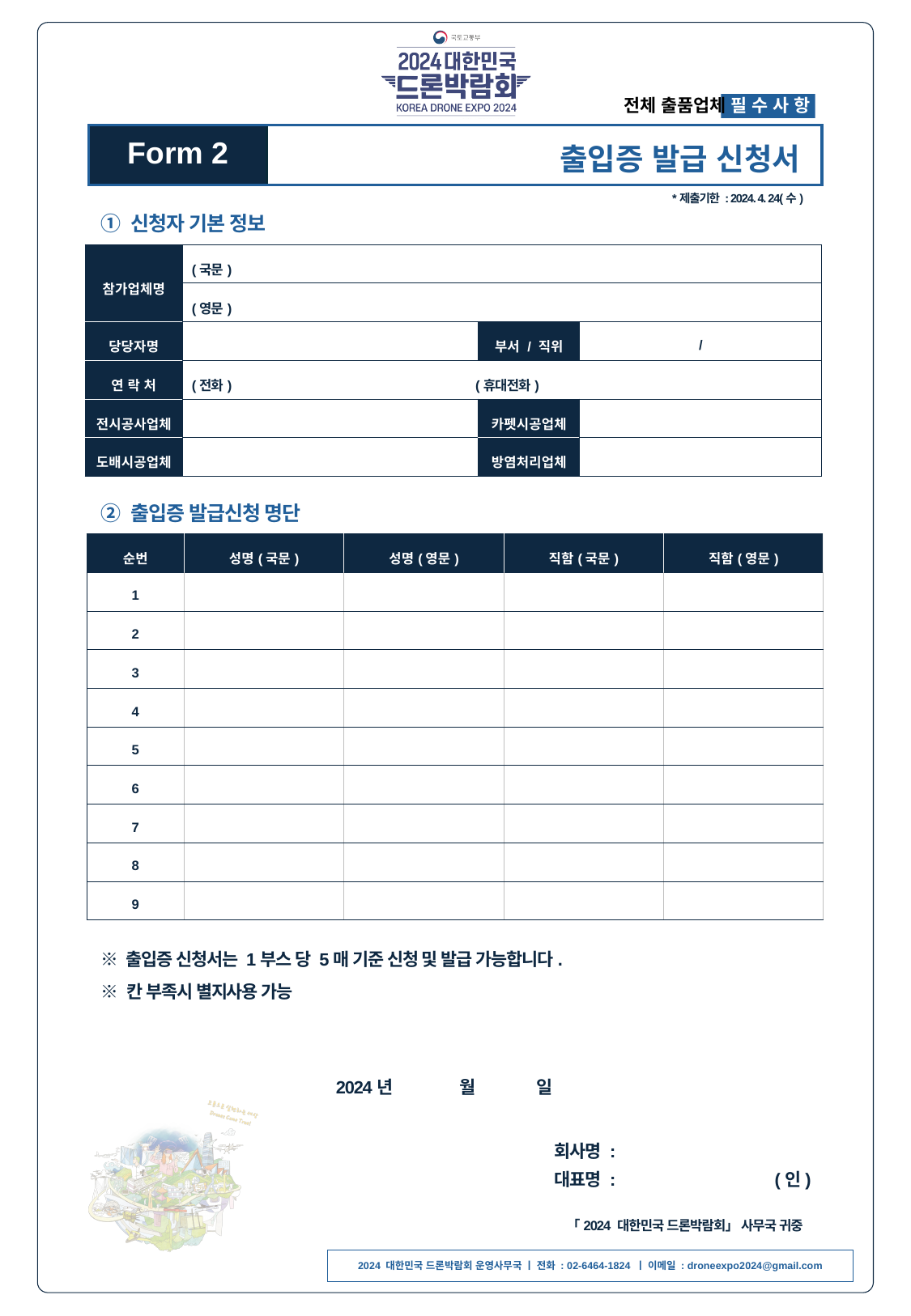

전체 출품업체 필 수 사 항

출입증 발급 신청서
Form 2
*제출기한 : 2024. 4. 24(수)
① 신청자 기본 정보
| 참가업체명 | (국문) |  |  |
| --- | --- | --- | --- |
|  | (영문) |  |  |
| 당당자명 |  | 부서 / 직위 | / |
| 연 락 처 | (전화) (휴대전화) |  |  |
| 전시공사업체 |  | 카펫시공업체 |  |
| 도배시공업체 |  | 방염처리업체 |  |
② 출입증 발급신청 명단
| 순번 | 성명(국문) | 성명(영문) | 직함(국문) | 직함(영문) |
| --- | --- | --- | --- | --- |
| 1 |  |  |  |  |
| 2 |  |  |  |  |
| 3 |  |  |  |  |
| 4 |  |  |  |  |
| 5 |  |  |  |  |
| 6 |  |  |  |  |
| 7 |  |  |  |  |
| 8 |  |  |  |  |
| 9 |  |  |  |  |
※ 출입증 신청서는 1부스 당 5매 기준 신청 및 발급 가능합니다.
※ 칸 부족시 별지사용 가능
2024년
월
일
회사명 :
대표명 :
(인)
「2024 대한민국 드론박람회」 사무국 귀중
2024 대한민국 드론박람회 운영사무국 ㅣ 전화 : 02-6464-1824 ㅣ 이메일 : droneexpo2024@gmail.com